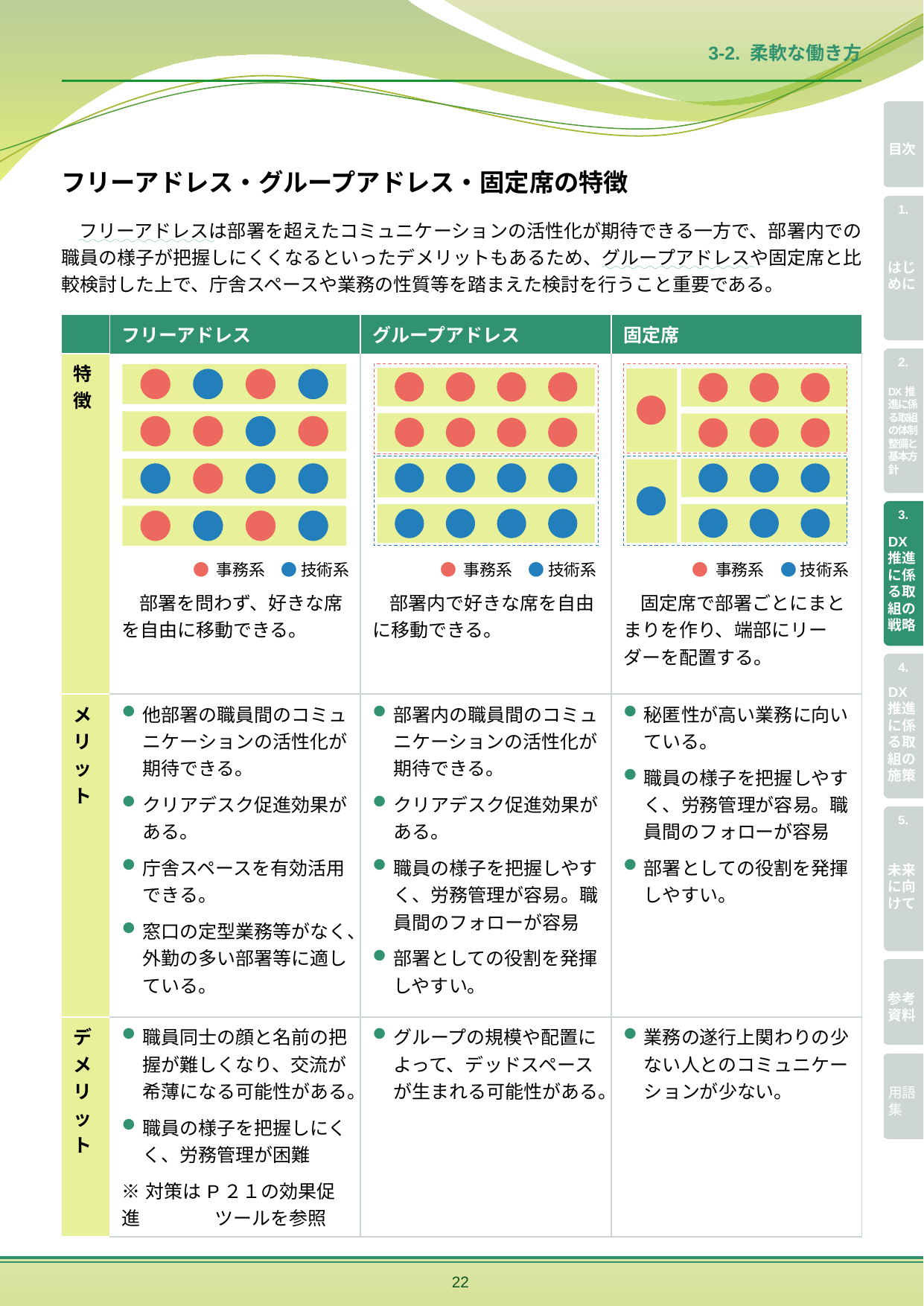

3-2. 柔軟な働き方
フリーアドレス・グループアドレス・固定席の特徴
フリーアドレスは部署を超えたコミュニケーションの活性化が期待できる一方で、部署内での職員の様子が把握しにくくなるといったデメリットもあるため、グループアドレスや固定席と比較検討した上で、庁舎スペースや業務の性質等を踏まえた検討を行うこと重要である。
|  | フリーアドレス | グループアドレス | 固定席 |
| --- | --- | --- | --- |
| 特徴 | 部署を問わず、好きな席を自由に移動できる。 | 部署内で好きな席を自由に移動できる。 | 固定席で部署ごとにまとまりを作り、端部にリーダーを配置する。 |
| メリット | 他部署の職員間のコミュニケーションの活性化が期待できる。 クリアデスク促進効果がある。 庁舎スペースを有効活用できる。 窓口の定型業務等がなく、外勤の多い部署等に適している。 | 部署内の職員間のコミュニケーションの活性化が期待できる。 クリアデスク促進効果がある。 職員の様子を把握しやすく、労務管理が容易。職員間のフォローが容易 部署としての役割を発揮しやすい。 | 秘匿性が高い業務に向いている。 職員の様子を把握しやすく、労務管理が容易。職員間のフォローが容易 部署としての役割を発揮しやすい。 |
| デメリット | 職員同士の顔と名前の把握が難しくなり、交流が希薄になる可能性がある。 職員の様子を把握しにくく、労務管理が困難 ※対策はP２１の効果促進　　　　ツールを参照 | グループの規模や配置によって、デッドスペースが生まれる可能性がある。 | 業務の遂行上関わりの少ない人とのコミュニケーションが少ない。 |

● 事務系　● 技術系
● 事務系　● 技術系
● 事務系　● 技術系
22